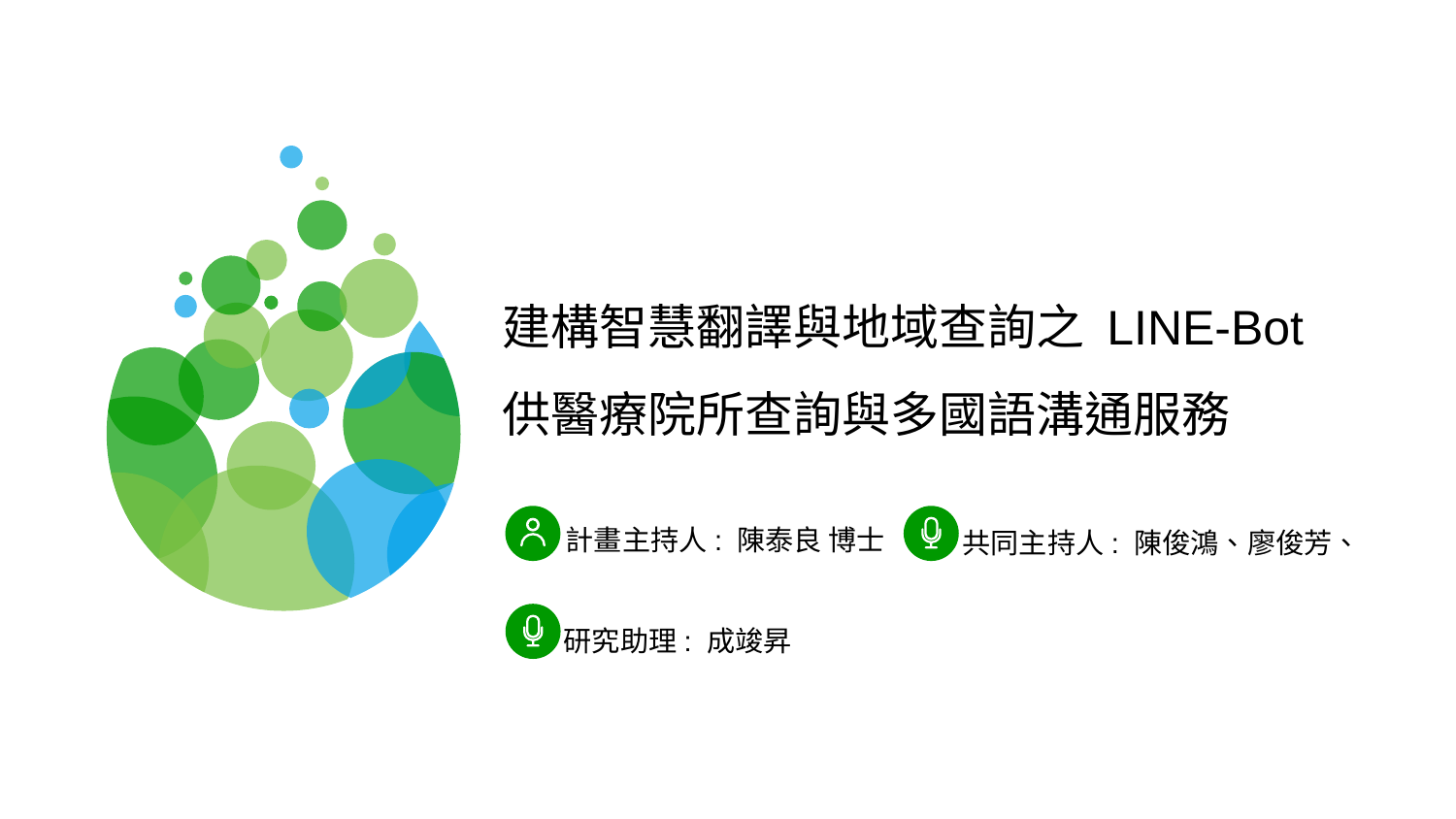

建構智慧翻譯與地域查詢之 LINE-Bot 供醫療院所查詢與多國語溝通服務
計畫主持人: 陳泰良 博士
共同主持人: 陳俊鴻、廖俊芳、

研究助理: 成竣昇